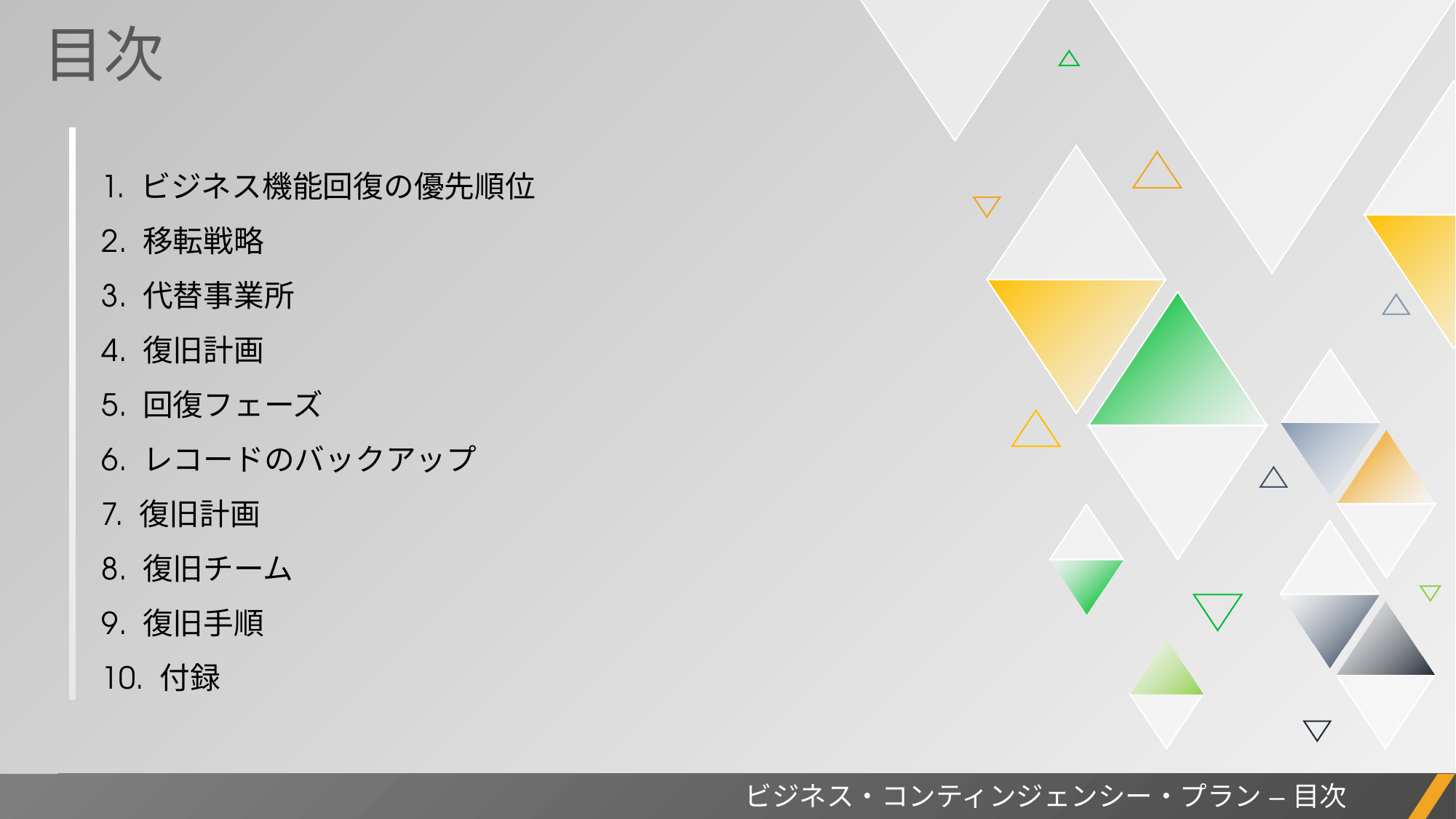

目次

1. ビジネス機能回復の優先順位
2. 移転戦略
3. 代替事業所
4. 復旧計画
5. 回復フェーズ
6. レコードのバックアップ
7. 復旧計画
8. 復旧チーム
9. 復旧手順
10. 付録

ビジネス継続性ケースのプレゼンテーション|目次
ビジネス・コンティンジェンシー・プラン – 目次